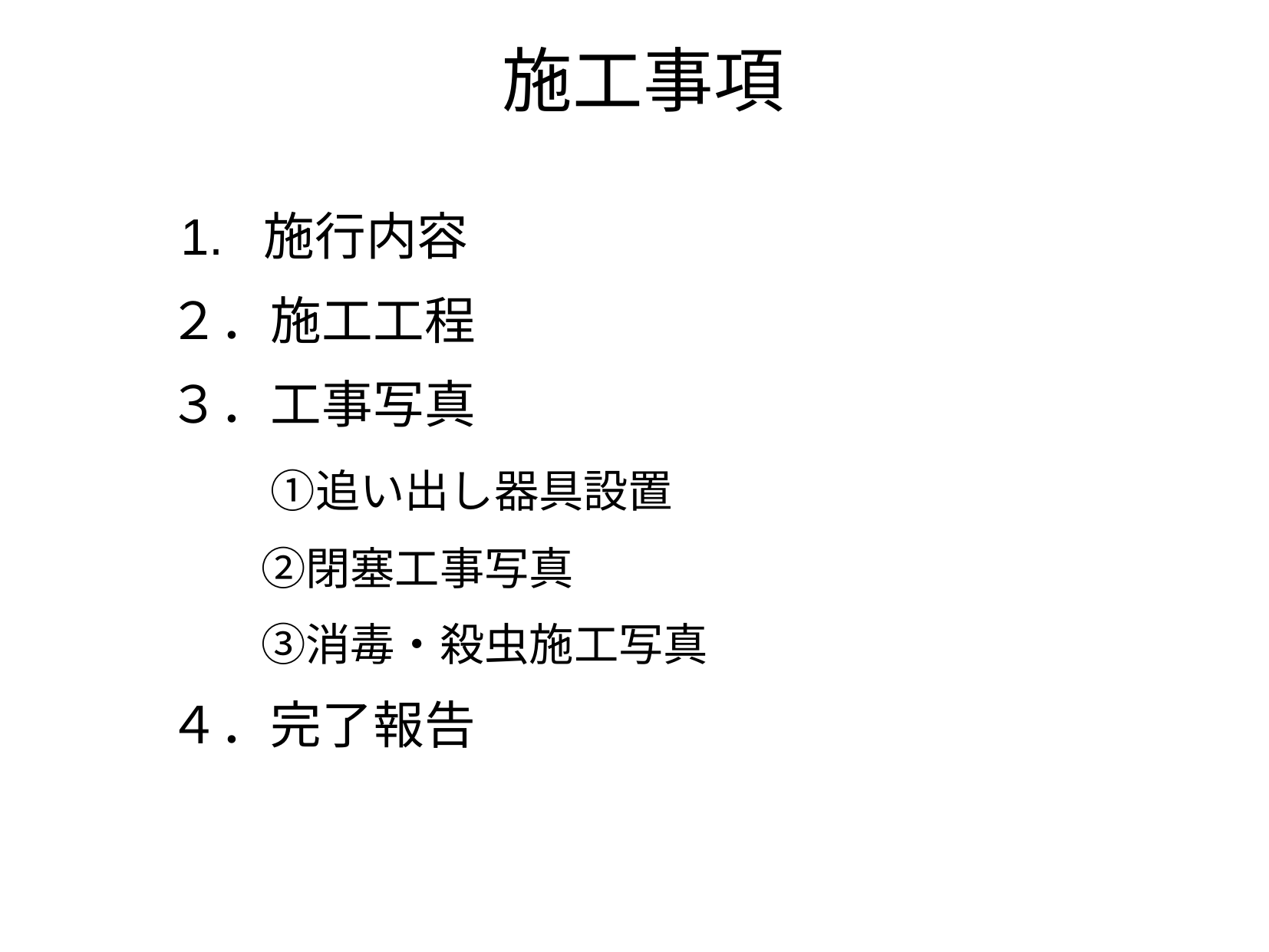

施工事項

　1.  施行内容
　２．施工工程
　３．工事写真
　　　①追い出し器具設置
　　　 ②閉塞工事写真
　　　 ③消毒・殺虫施工写真
　４．完了報告